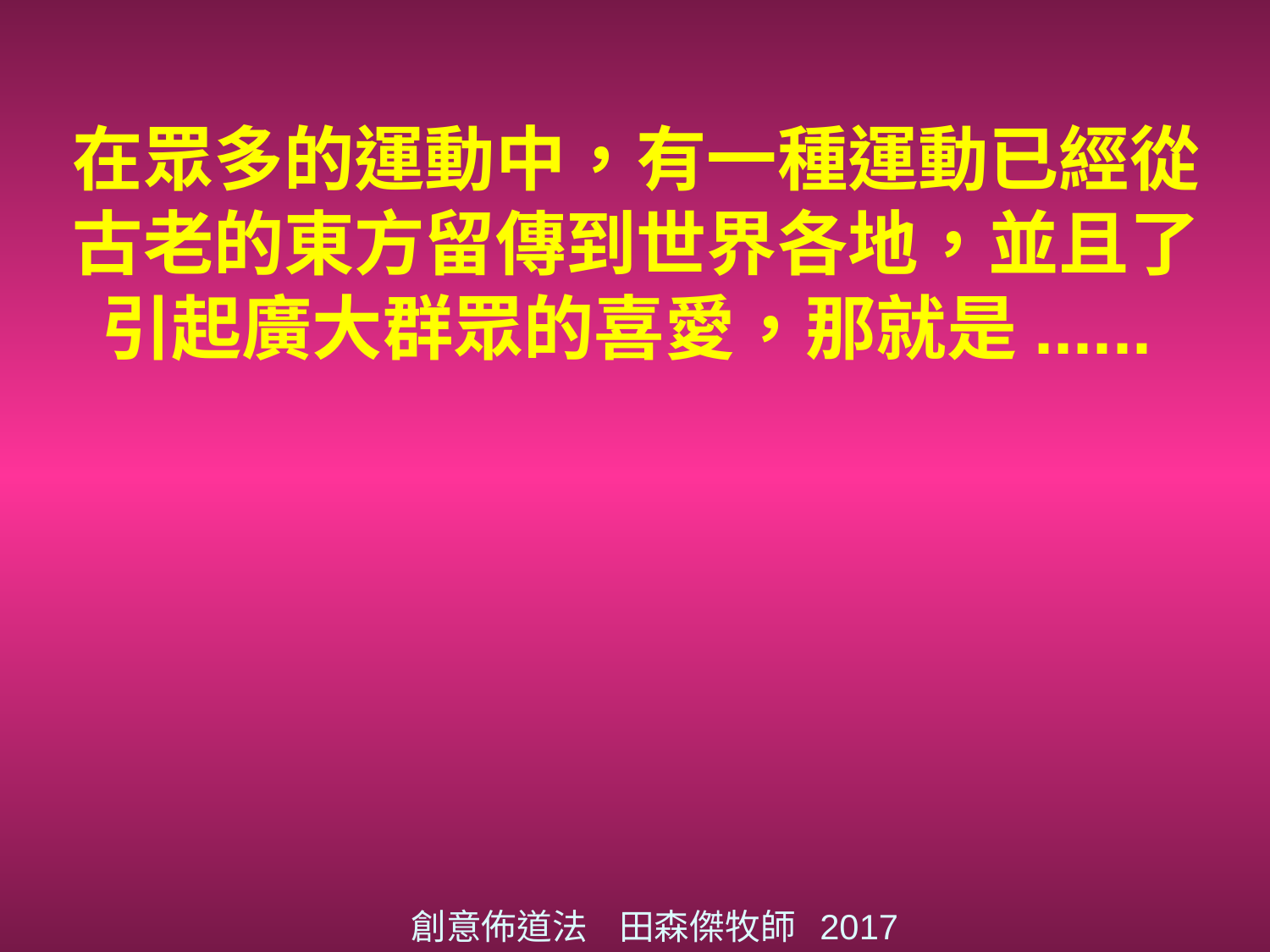

# 在眾多的運動中，有一種運動已經從古老的東方留傳到世界各地，並且了引起廣大群眾的喜愛，那就是......

創意佈道法    田森傑牧師  2017